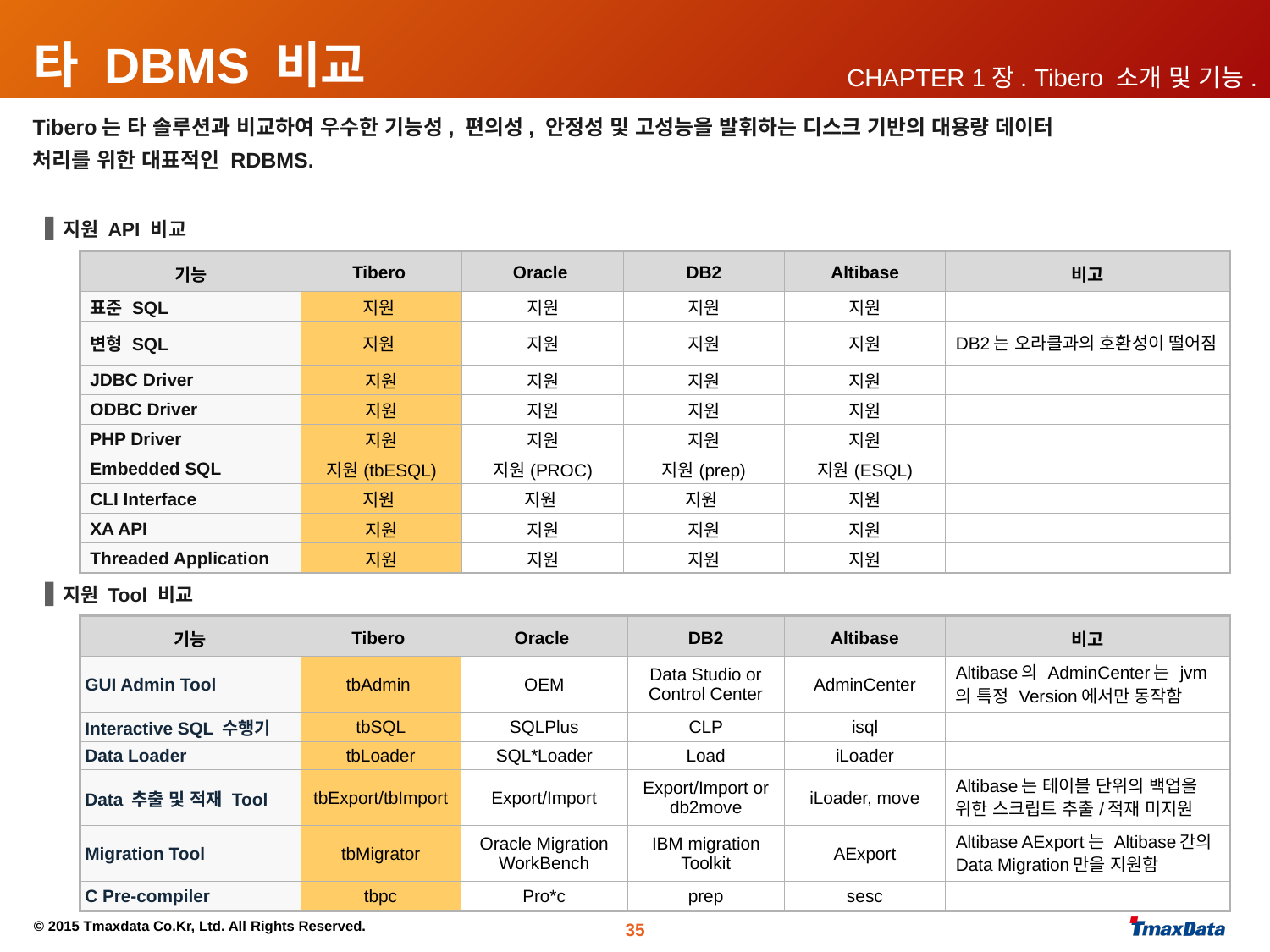

# 타 DBMS 비교
CHAPTER 1장. Tibero 소개 및 기능.
Tibero는 타 솔루션과 비교하여 우수한 기능성, 편의성, 안정성 및 고성능을 발휘하는 디스크 기반의 대용량 데이터
처리를 위한 대표적인 RDBMS.
지원 API 비교

| 기능 | Tibero | Oracle | DB2 | Altibase | 비고 |
| --- | --- | --- | --- | --- | --- |
| 표준 SQL | 지원 | 지원 | 지원 | 지원 |  |
| 변형 SQL | 지원 | 지원 | 지원 | 지원 | DB2는 오라클과의 호환성이 떨어짐 |
| JDBC Driver | 지원 | 지원 | 지원 | 지원 |  |
| ODBC Driver | 지원 | 지원 | 지원 | 지원 |  |
| PHP Driver | 지원 | 지원 | 지원 | 지원 |  |
| Embedded SQL | 지원(tbESQL) | 지원(PROC) | 지원(prep) | 지원(ESQL) |  |
| CLI Interface | 지원 | 지원 | 지원 | 지원 |  |
| XA API | 지원 | 지원 | 지원 | 지원 |  |
| Threaded Application | 지원 | 지원 | 지원 | 지원 |  |
지원 Tool 비교

| 기능 | Tibero | Oracle | DB2 | Altibase | 비고 |
| --- | --- | --- | --- | --- | --- |
| GUI Admin Tool | tbAdmin | OEM | Data Studio or Control Center | AdminCenter | Altibase의 AdminCenter는 jvm의 특정 Version에서만 동작함 |
| Interactive SQL 수행기 | tbSQL | SQLPlus | CLP | isql |  |
| Data Loader | tbLoader | SQL\*Loader | Load | iLoader |  |
| Data 추출 및 적재 Tool | tbExport/tbImport | Export/Import | Export/Import or db2move | iLoader, move | Altibase는 테이블 단위의 백업을 위한 스크립트 추출/적재 미지원 |
| Migration Tool | tbMigrator | Oracle Migration WorkBench | IBM migration Toolkit | AExport | Altibase AExport는 Altibase간의 Data Migration만을 지원함 |
| C Pre-compiler | tbpc | Pro\*c | prep | sesc |  |